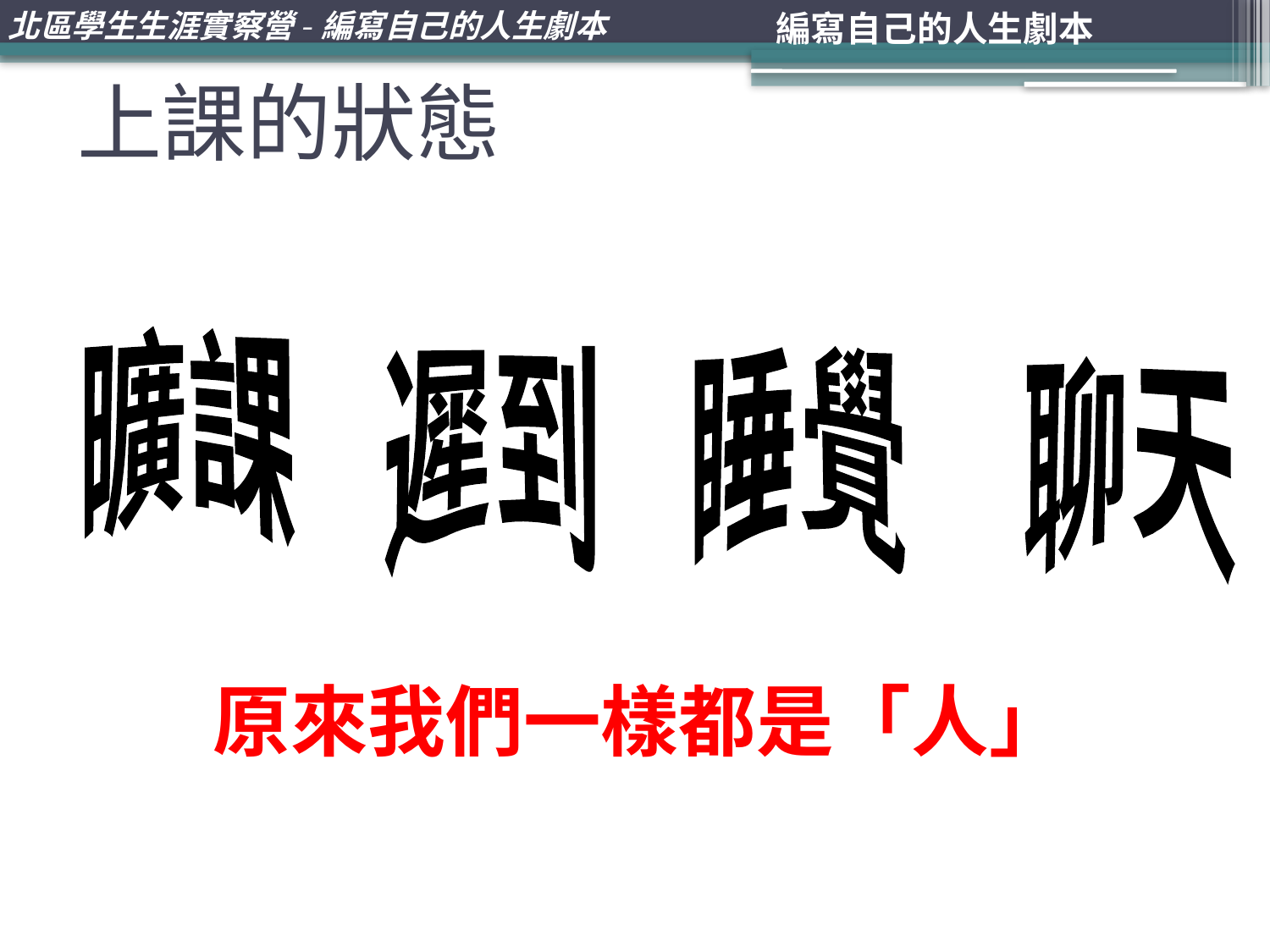

# 上課的狀態
曠課
遲到
睡覺
聊天
原來我們一樣都是「人」